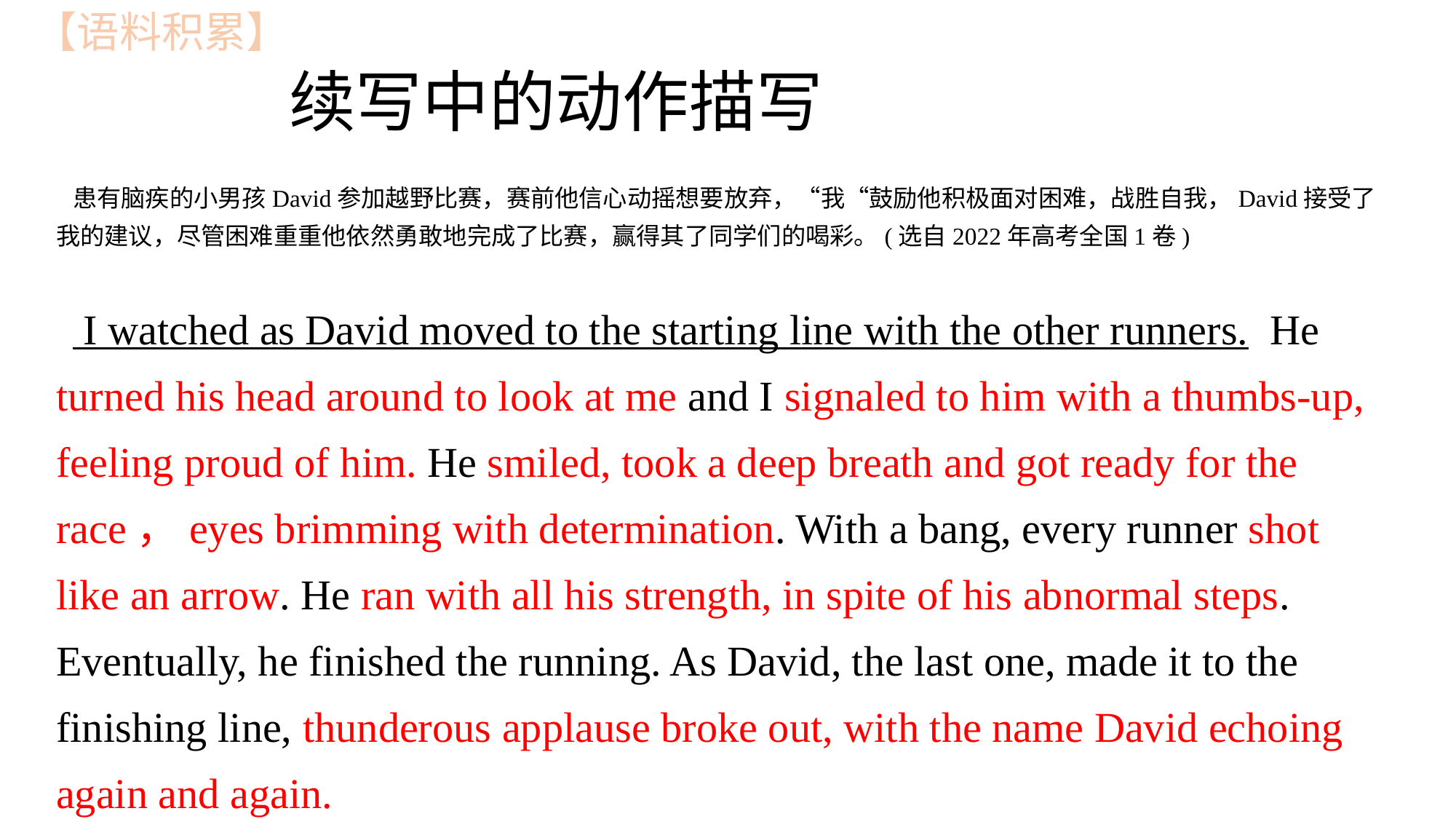

【语料积累】
# 续写中的动作描写
患有脑疾的小男孩David参加越野比赛，赛前他信心动摇想要放弃，“我“鼓励他积极面对困难，战胜自我，David接受了我的建议，尽管困难重重他依然勇敢地完成了比赛，赢得其了同学们的喝彩。(选自2022年高考全国1卷)

 I watched as David moved to the starting line with the other runners.  He turned his head around to look at me and I signaled to him with a thumbs-up, feeling proud of him. He smiled, took a deep breath and got ready for the race，eyes brimming with determination. With a bang, every runner shot like an arrow. He ran with all his strength, in spite of his abnormal steps. Eventually, he finished the running. As David, the last one, made it to the finishing line, thunderous applause broke out, with the name David echoing again and again.